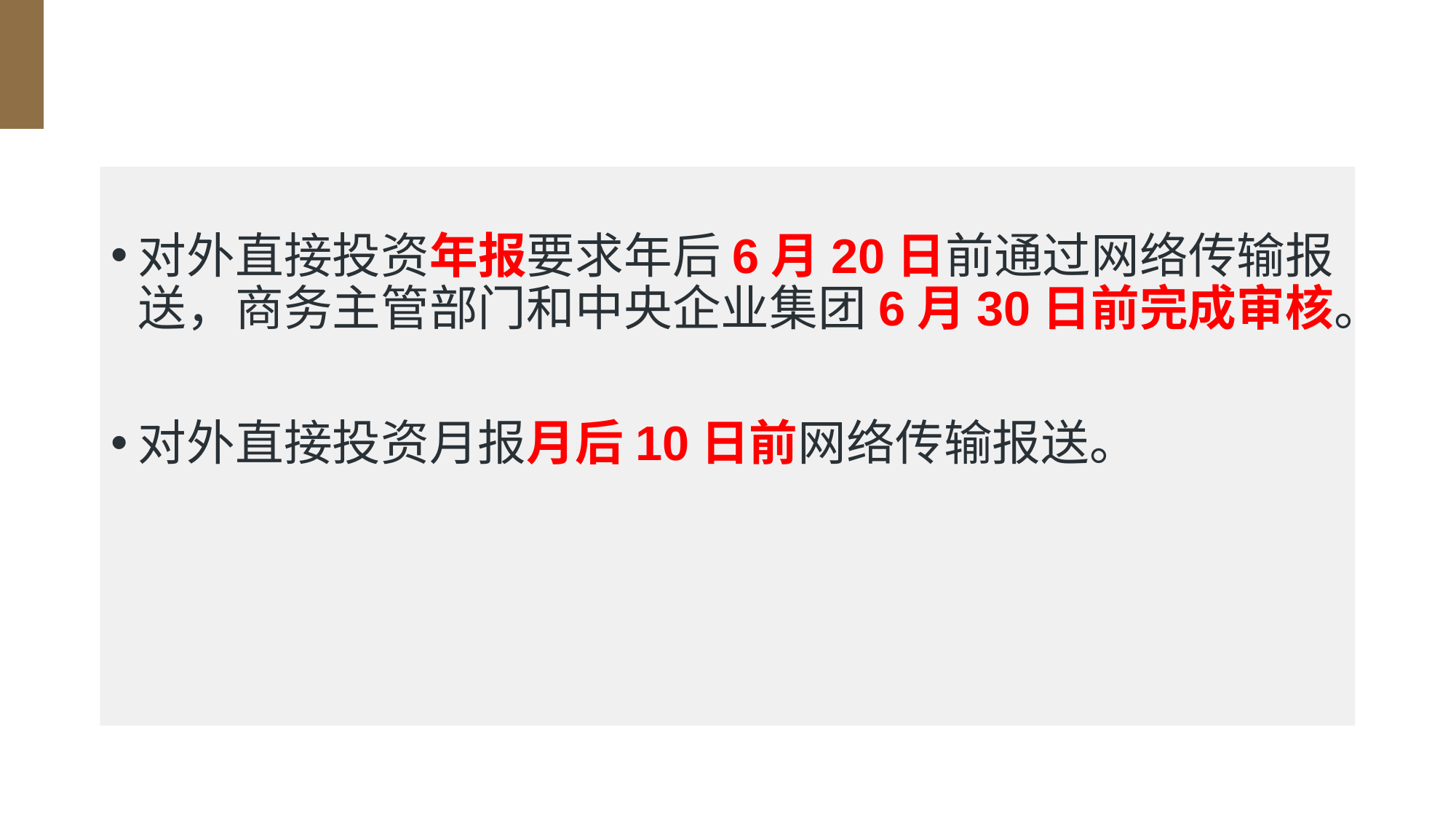

#

对外直接投资年报要求年后6月20日前通过网络传输报送，商务主管部门和中央企业集团6月30日前完成审核。

对外直接投资月报月后10日前网络传输报送。